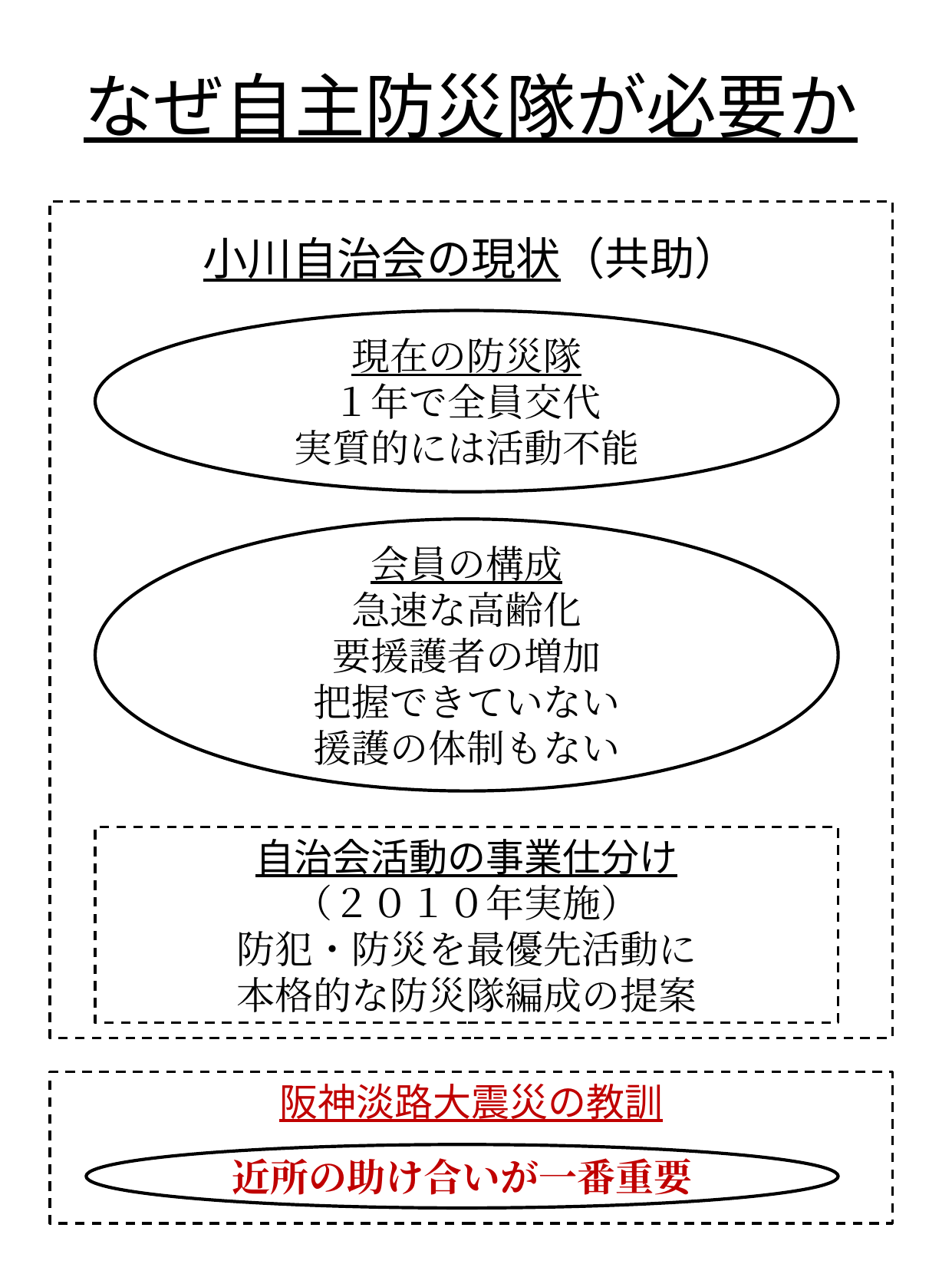

なぜ自主防災隊が必要か

小川自治会の現状（共助）

現在の防災隊
１年で全員交代
実質的には活動不能
会員の構成
急速な高齢化
要援護者の増加
把握できていない
援護の体制もない
自治会活動の事業仕分け
（２０１０年実施）
防犯・防災を最優先活動に
本格的な防災隊編成の提案
阪神淡路大震災の教訓

近所の助け合いが一番重要